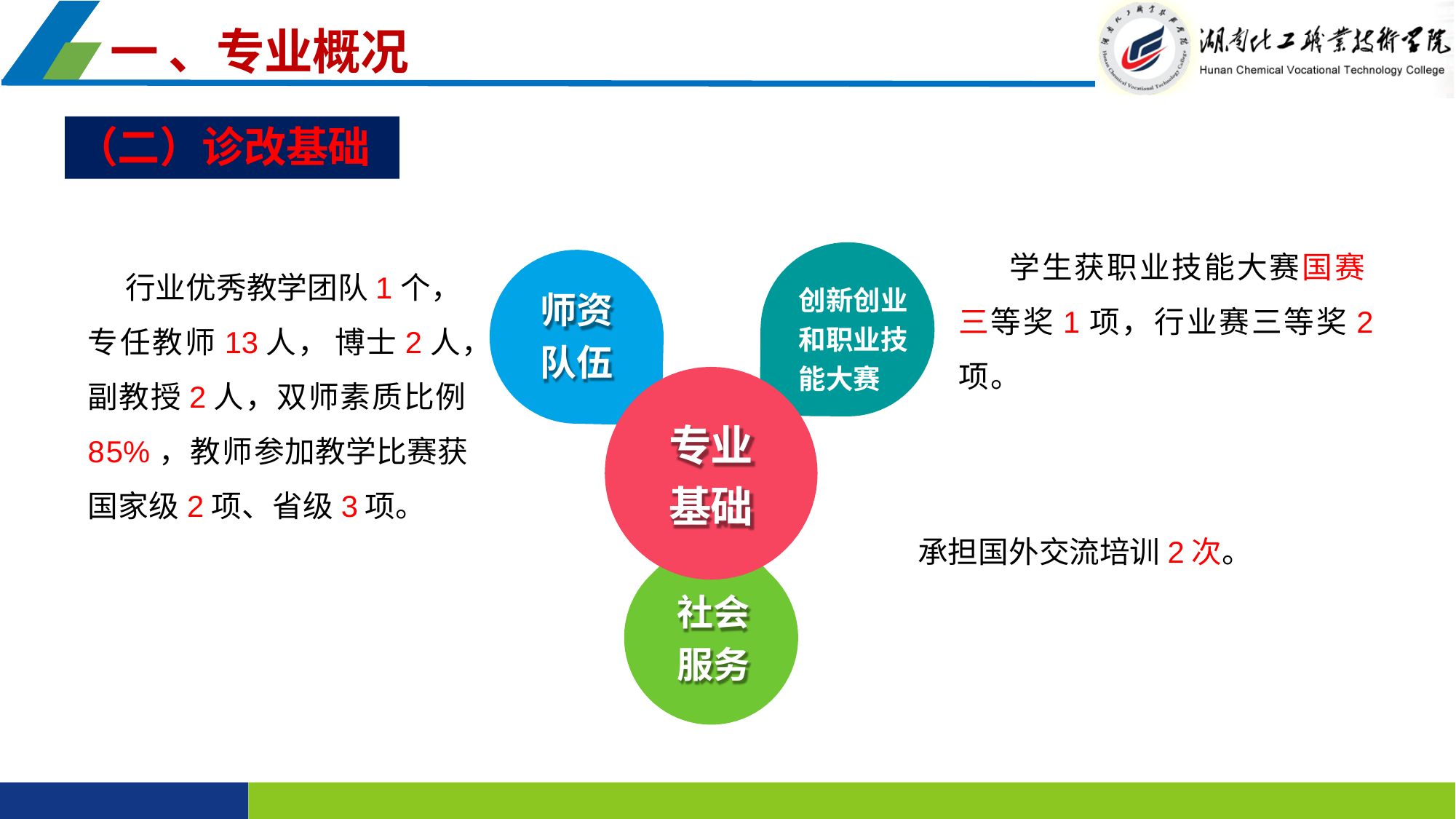

一 、专业概况

（二）诊改基础
     学生获职业技能大赛国赛三等奖1项，行业赛三等奖2项。

    行业优秀教学团队1个，专任教师13人， 博士2人，副教授2人，双师素质比例85%，教师参加教学比赛获国家级2项、省级3项。

创新创业和职业技能大赛

师资 队伍

专业

基础

      承担国外交流培训2次。

社会

服务